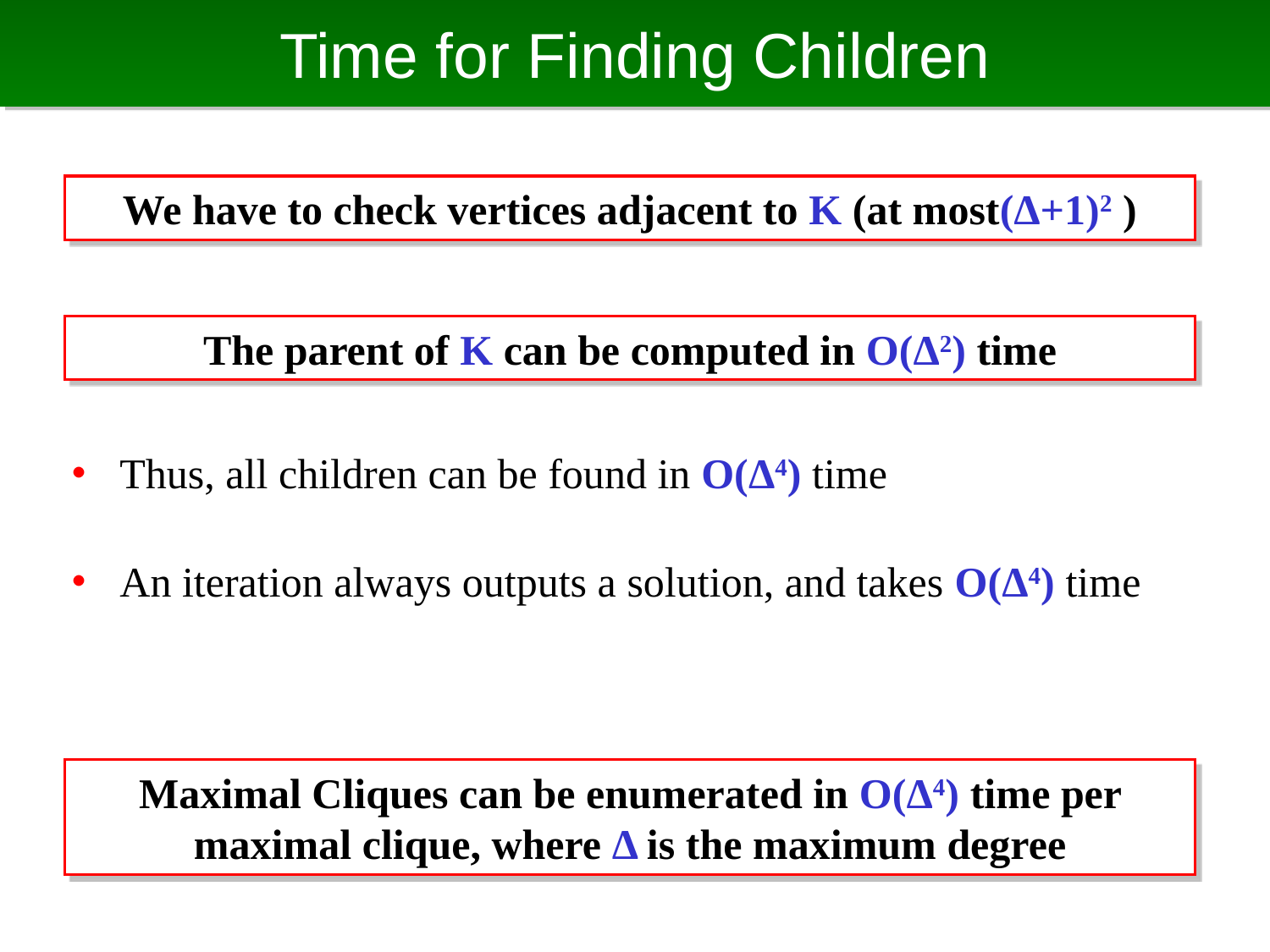

# Time for Finding Children
We have to check vertices adjacent to K (at most(Δ+1)2 )
The parent of K can be computed in O(Δ2) time
・ Thus, all children can be found in O(Δ4) time

・ An iteration always outputs a solution, and takes O(Δ4) time
Maximal Cliques can be enumerated in O(Δ4) time per maximal clique, where Δ is the maximum degree